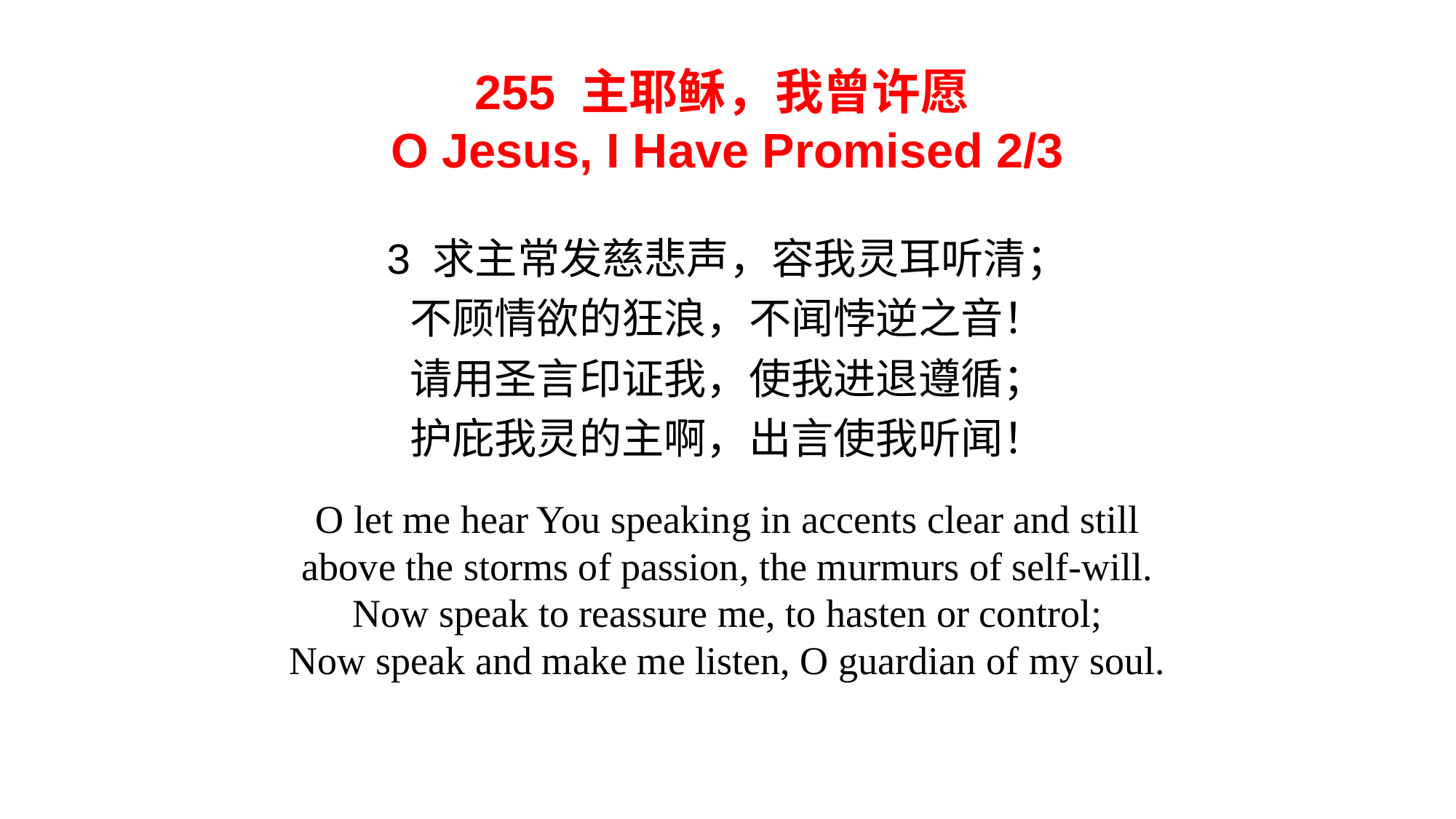

255 主耶稣，我曾许愿
O Jesus, I Have Promised 2/3
3 求主常发慈悲声，容我灵耳听清；
不顾情欲的狂浪，不闻悖逆之音！
请用圣言印证我，使我进退遵循；
护庇我灵的主啊，出言使我听闻！

O let me hear You speaking in accents clear and still
above the storms of passion, the murmurs of self-will.
Now speak to reassure me, to hasten or control;
Now speak and make me listen, O guardian of my soul.